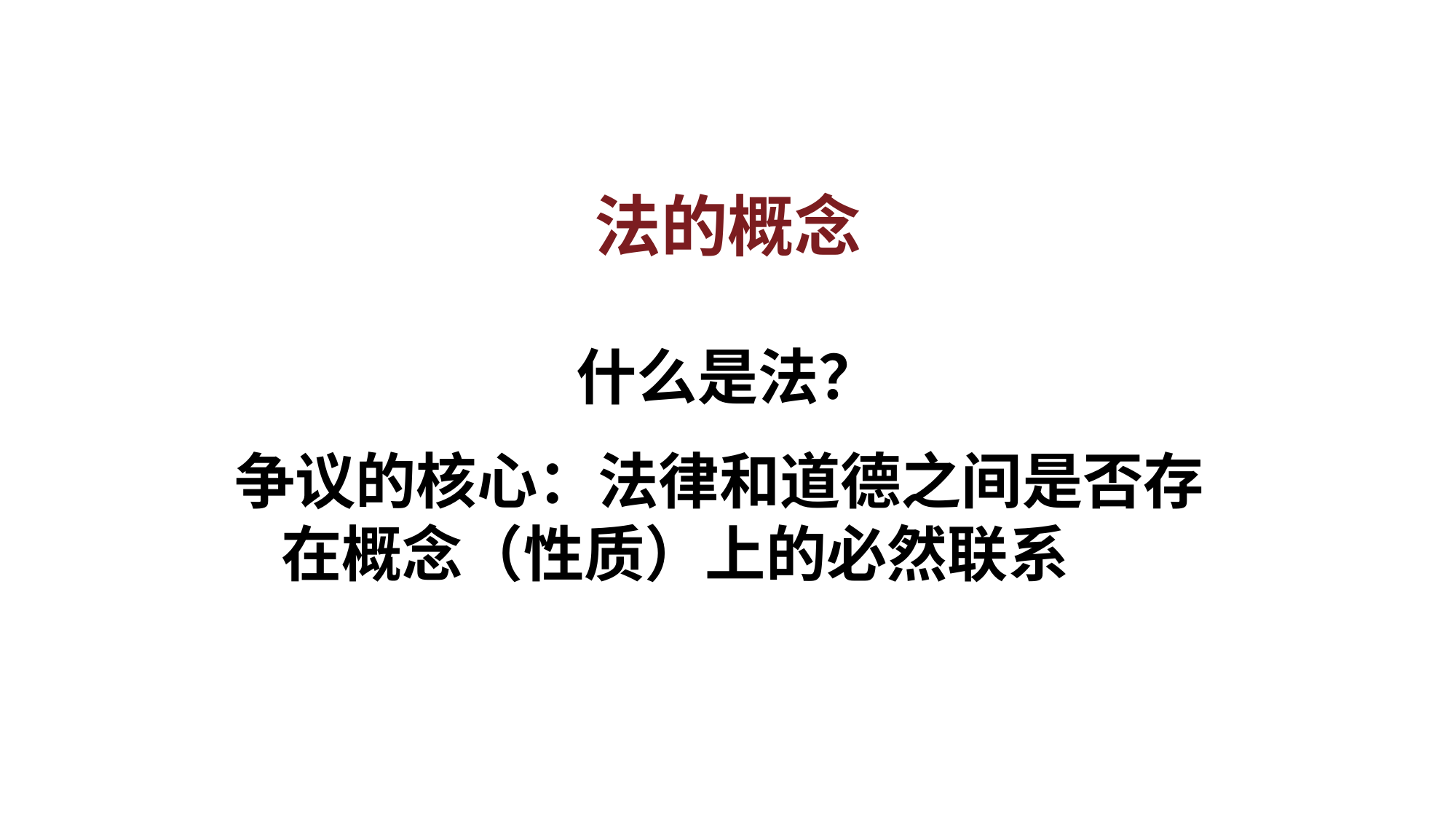

# 法的概念
什么是法？

争议的核心：法律和道德之间是否存在概念（性质）上的必然联系